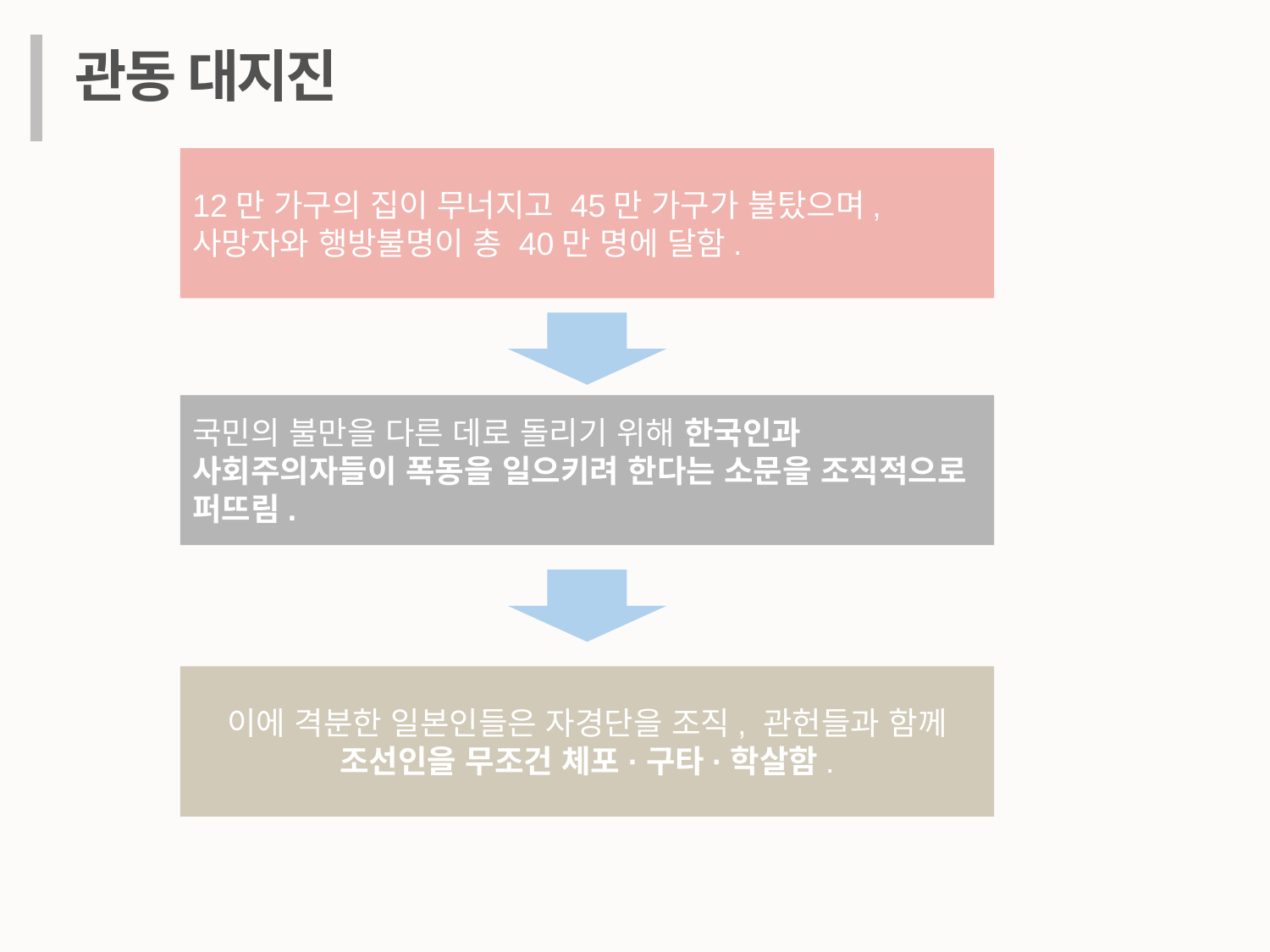

관동 대지진
12만 가구의 집이 무너지고 45만 가구가 불탔으며, 사망자와 행방불명이 총 40만 명에 달함.

국민의 불만을 다른 데로 돌리기 위해 한국인과 사회주의자들이 폭동을 일으키려 한다는 소문을 조직적으로 퍼뜨림.

이에 격분한 일본인들은 자경단을 조직, 관헌들과 함께 조선인을 무조건 체포·구타·학살함.